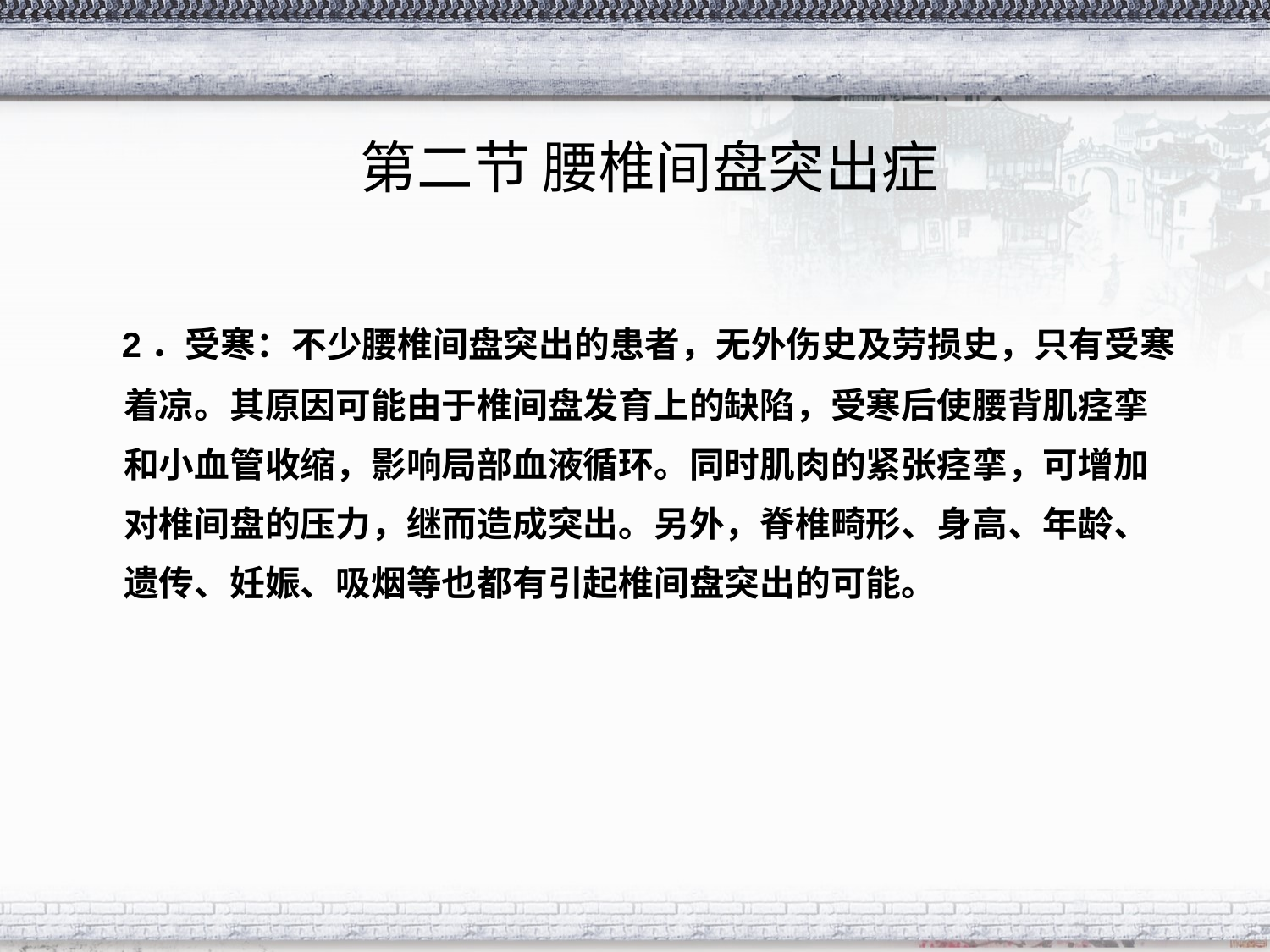

第二节 腰椎间盘突出症
     2．受寒：不少腰椎间盘突出的患者，无外伤史及劳损史，只有受寒着凉。其原因可能由于椎间盘发育上的缺陷，受寒后使腰背肌痉挛和小血管收缩，影响局部血液循环。同时肌肉的紧张痉挛，可增加对椎间盘的压力，继而造成突出。另外，脊椎畸形、身高、年龄、遗传、妊娠、吸烟等也都有引起椎间盘突出的可能。